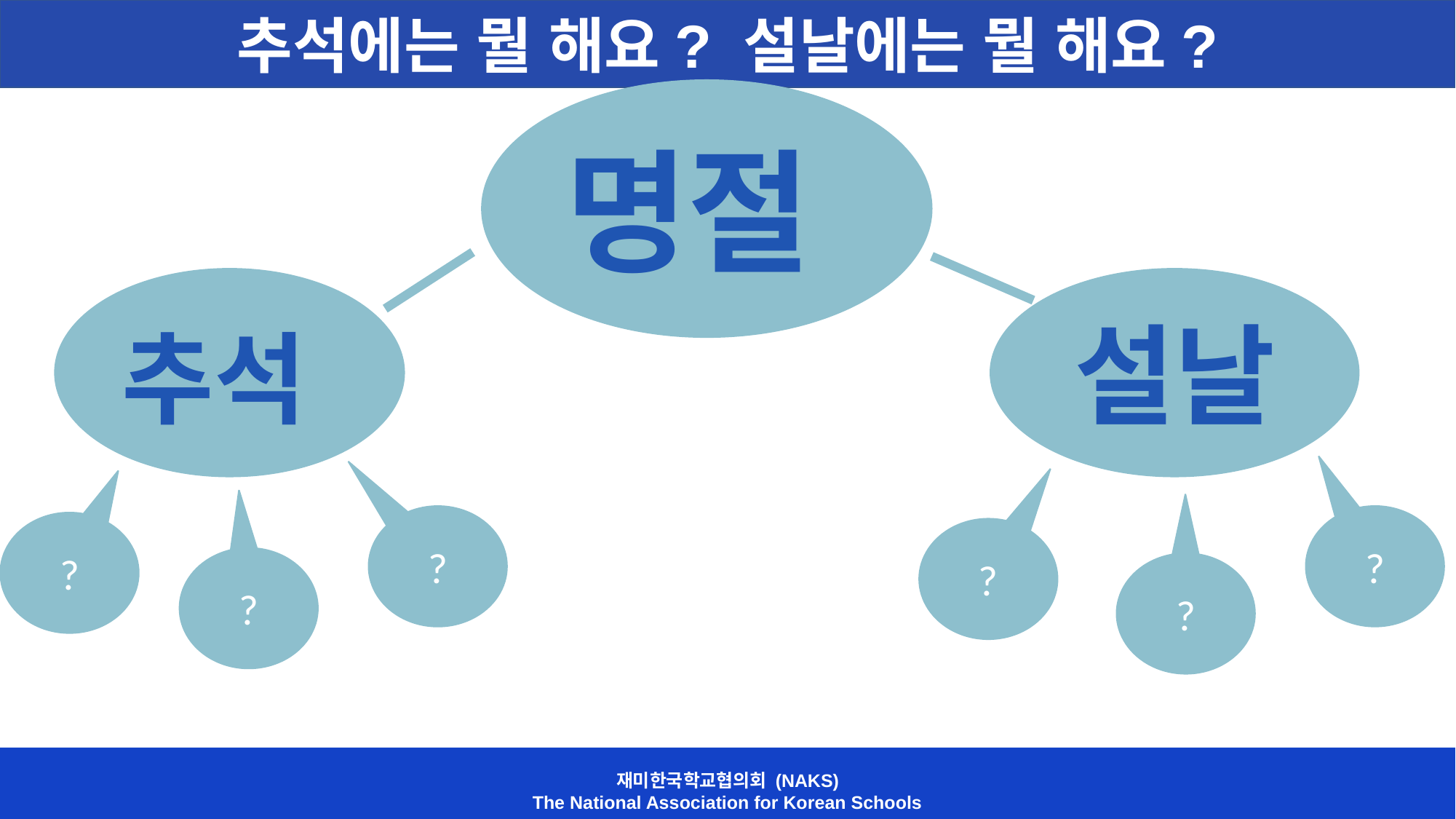

추석에는 뭘 해요? 설날에는 뭘 해요?
명절
추석
설날
?
?
?
?
?
?
재미한국학교협의회 (NAKS)
The National Association for Korean Schools